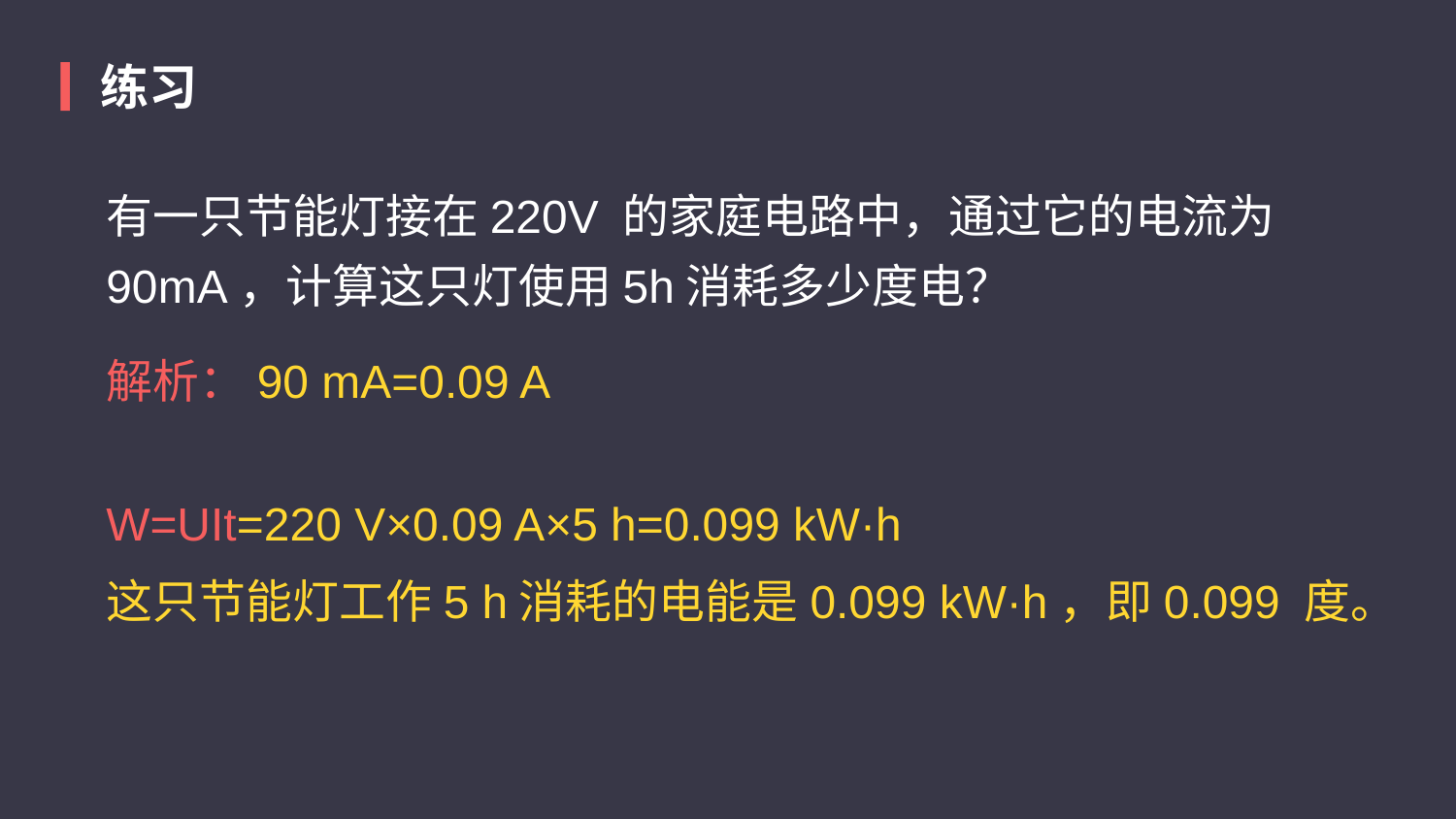

练习

有一只节能灯接在220V 的家庭电路中，通过它的电流为90mA，计算这只灯使用5h消耗多少度电？
解析：90 mA=0.09 A
W=UIt=220 V×0.09 A×5 h=0.099 kW·h
这只节能灯工作5 h消耗的电能是0.099 kW·h，即0.099 度。